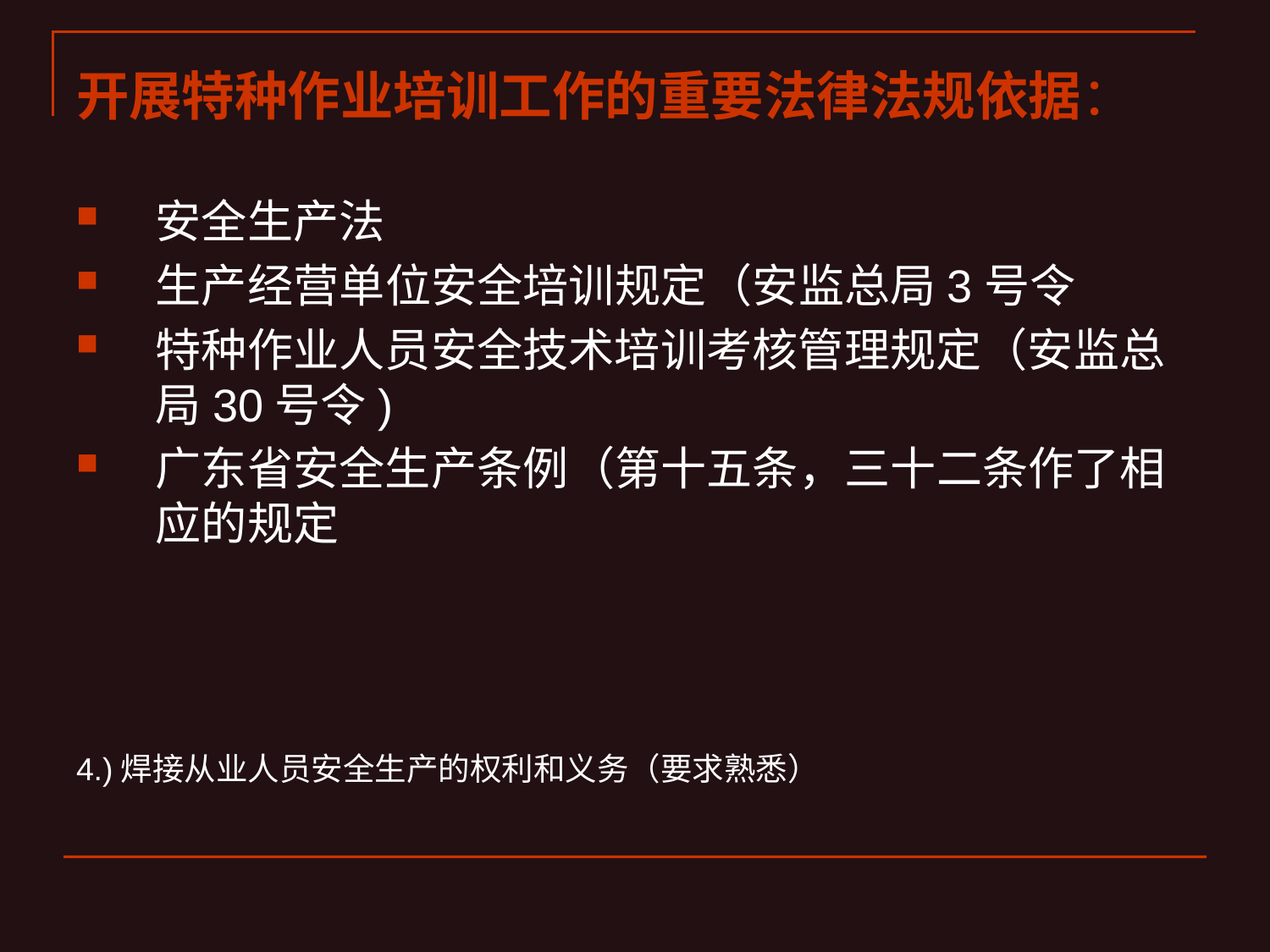

# 开展特种作业培训工作的重要法律法规依据：
安全生产法
生产经营单位安全培训规定（安监总局3号令
特种作业人员安全技术培训考核管理规定（安监总局30号令)
广东省安全生产条例（第十五条，三十二条作了相应的规定

4.)焊接从业人员安全生产的权利和义务（要求熟悉）